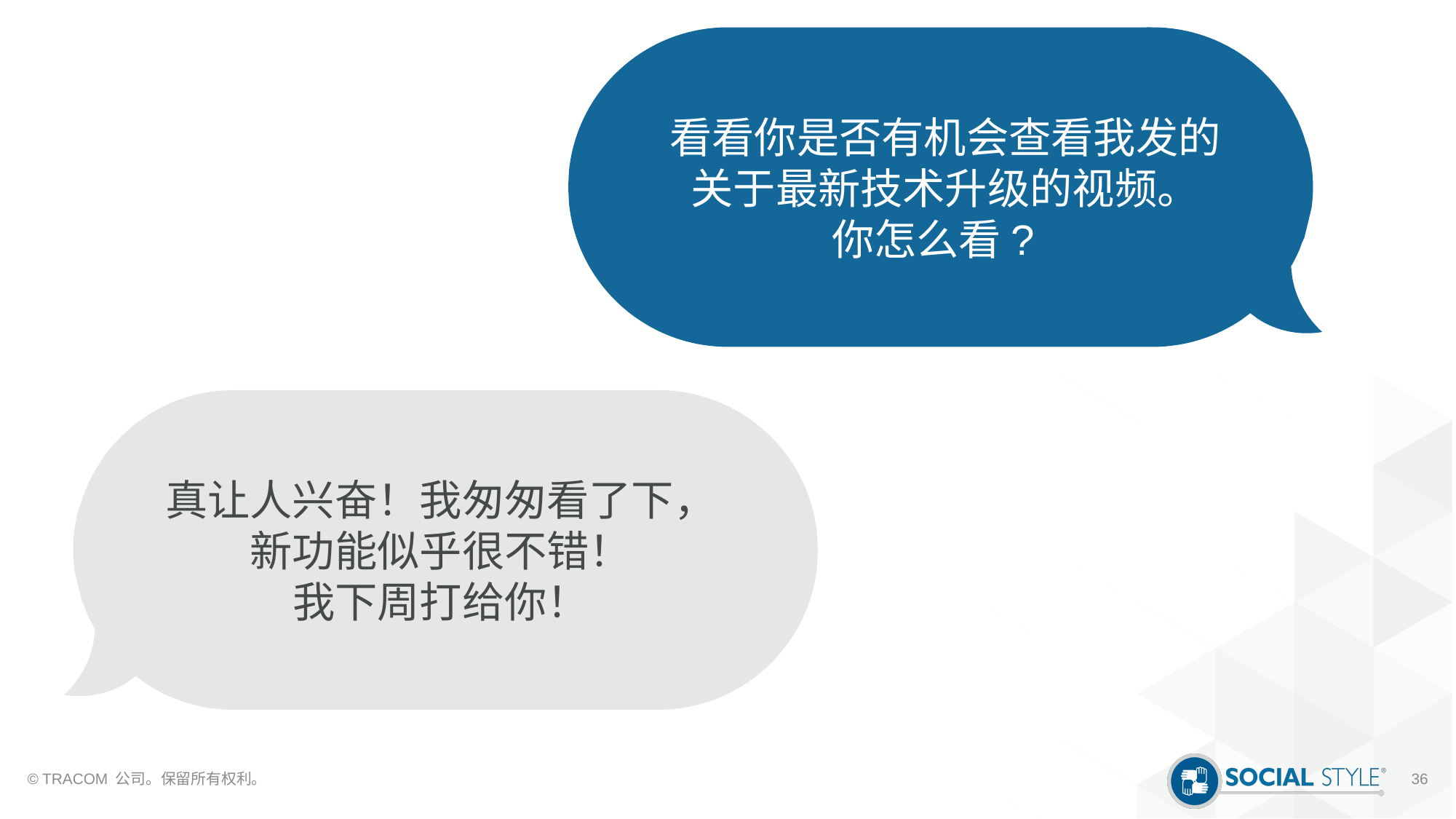

看看你是否有机会查看我发的
关于最新技术升级的视频。
你怎么看?
真让人兴奋！我匆匆看了下，
新功能似乎很不错！
我下周打给你！
© TRACOM 公司。保留所有权利。
36